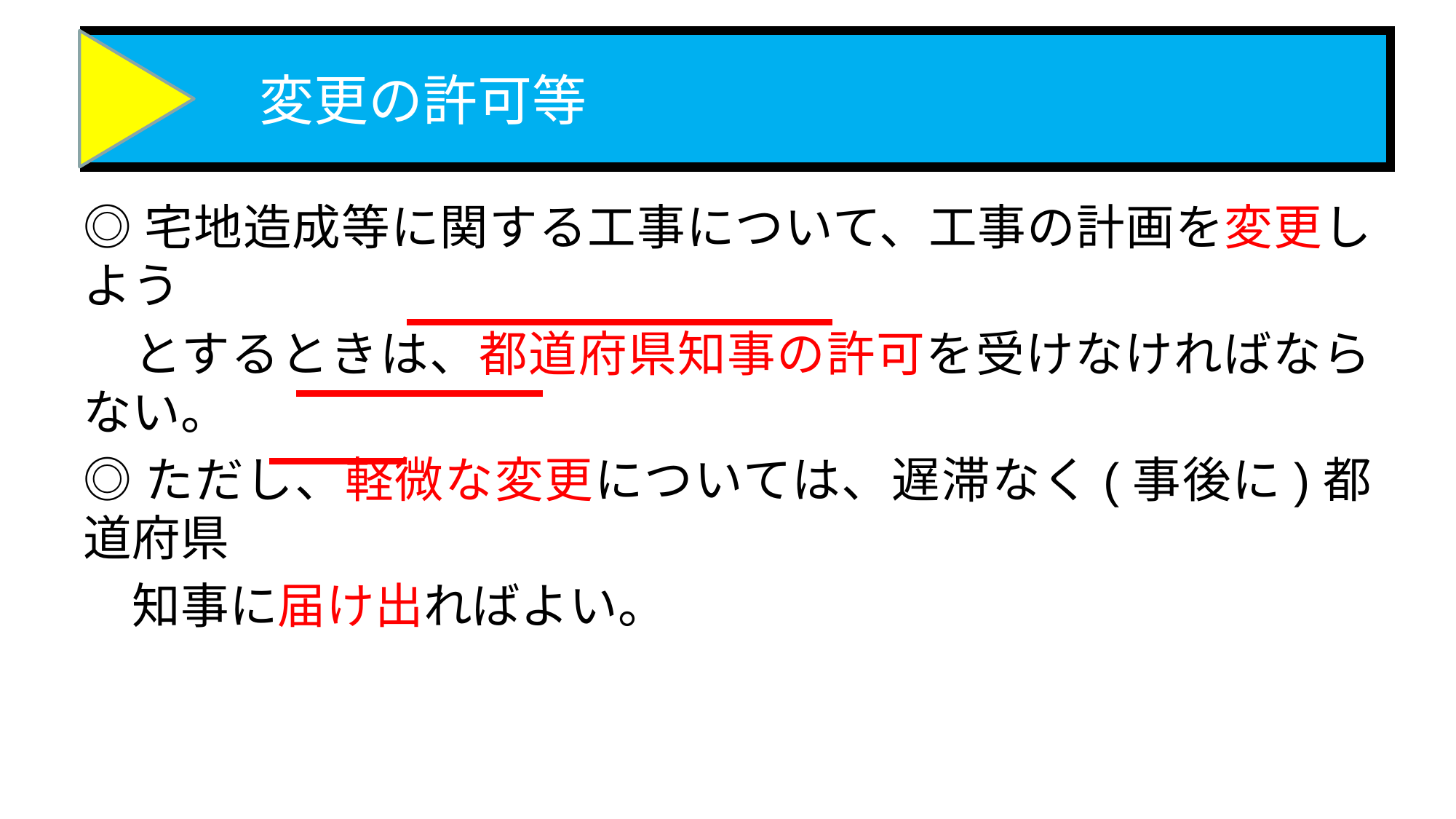

# 変更の許可等

◎宅地造成等に関する工事について、工事の計画を変更しよう
　とするときは、都道府県知事の許可を受けなければならない。
◎ただし、軽微な変更については、遅滞なく(事後に)都道府県
　知事に届け出ればよい。